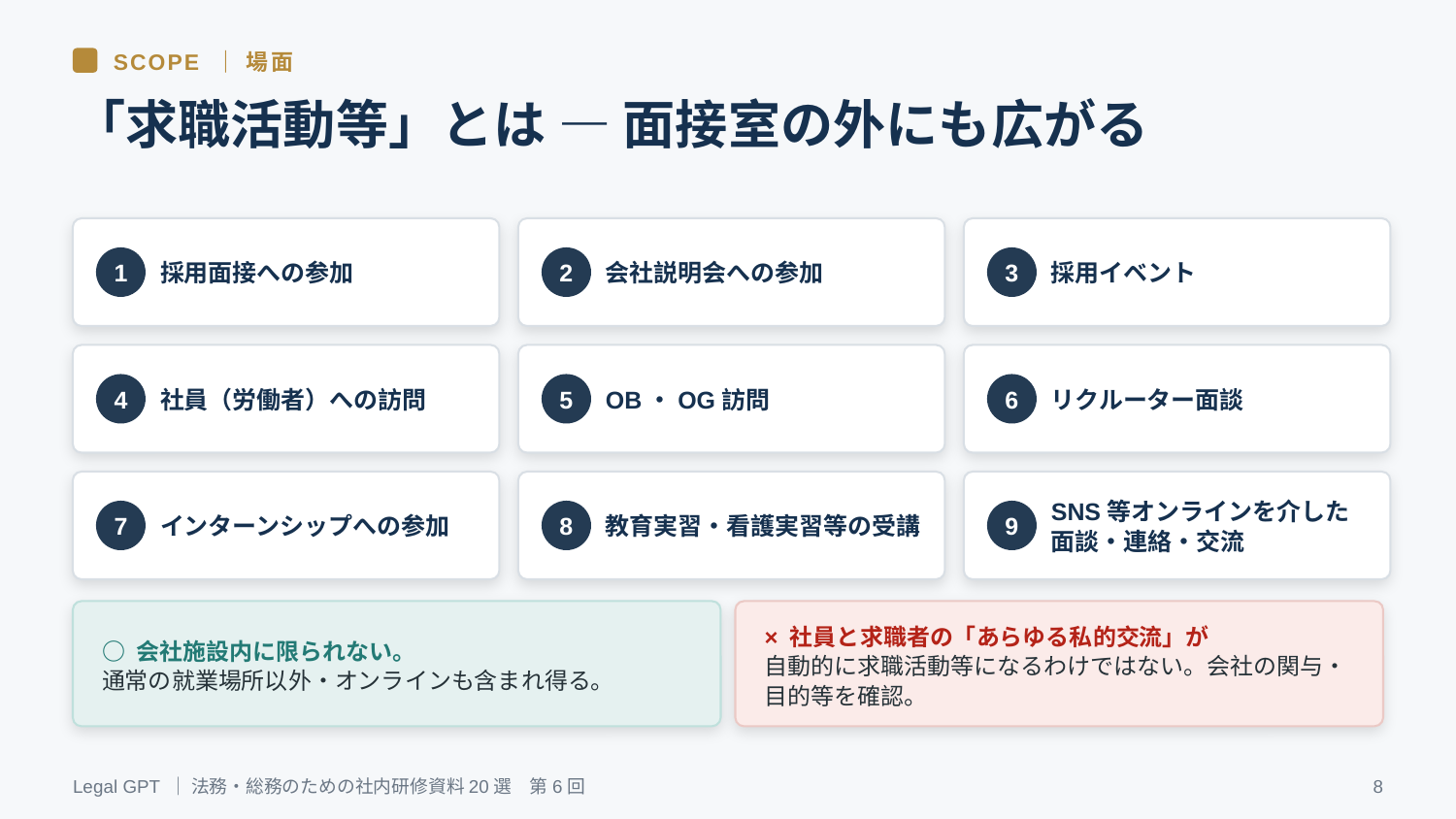

SCOPE ｜ 場面

「求職活動等」とは — 面接室の外にも広がる

採用面接への参加
会社説明会への参加
採用イベント

1

2

3

社員（労働者）への訪問
OB・OG訪問
リクルーター面談

4

5

6

インターンシップへの参加
教育実習・看護実習等の受講
SNS等オンラインを介した面談・連絡・交流

7

8

9

○ 会社施設内に限られない。
通常の就業場所以外・オンラインも含まれ得る。
× 社員と求職者の「あらゆる私的交流」が
自動的に求職活動等になるわけではない。会社の関与・目的等を確認。
Legal GPT ｜ 法務・総務のための社内研修資料20選　第6回
8